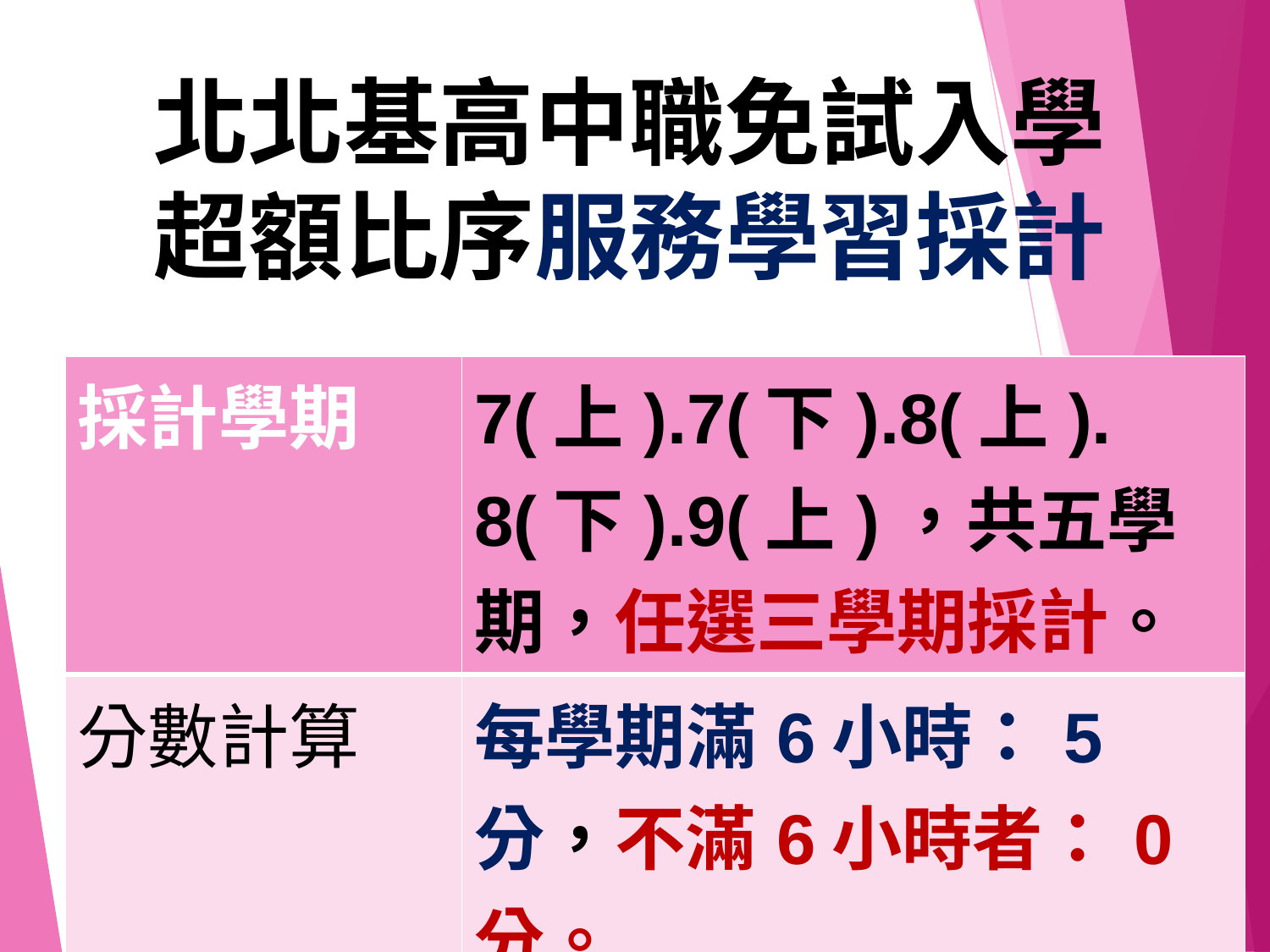

# 北北基高中職免試入學 超額比序服務學習採計
| 採計學期 | 7(上).7(下).8(上). 8(下).9(上)，共五學期，任選三學期採計。 |
| --- | --- |
| 分數計算 | 每學期滿6小時：5分，不滿6小時者：0分。 |
| 上限 | 最高採計15分。 |